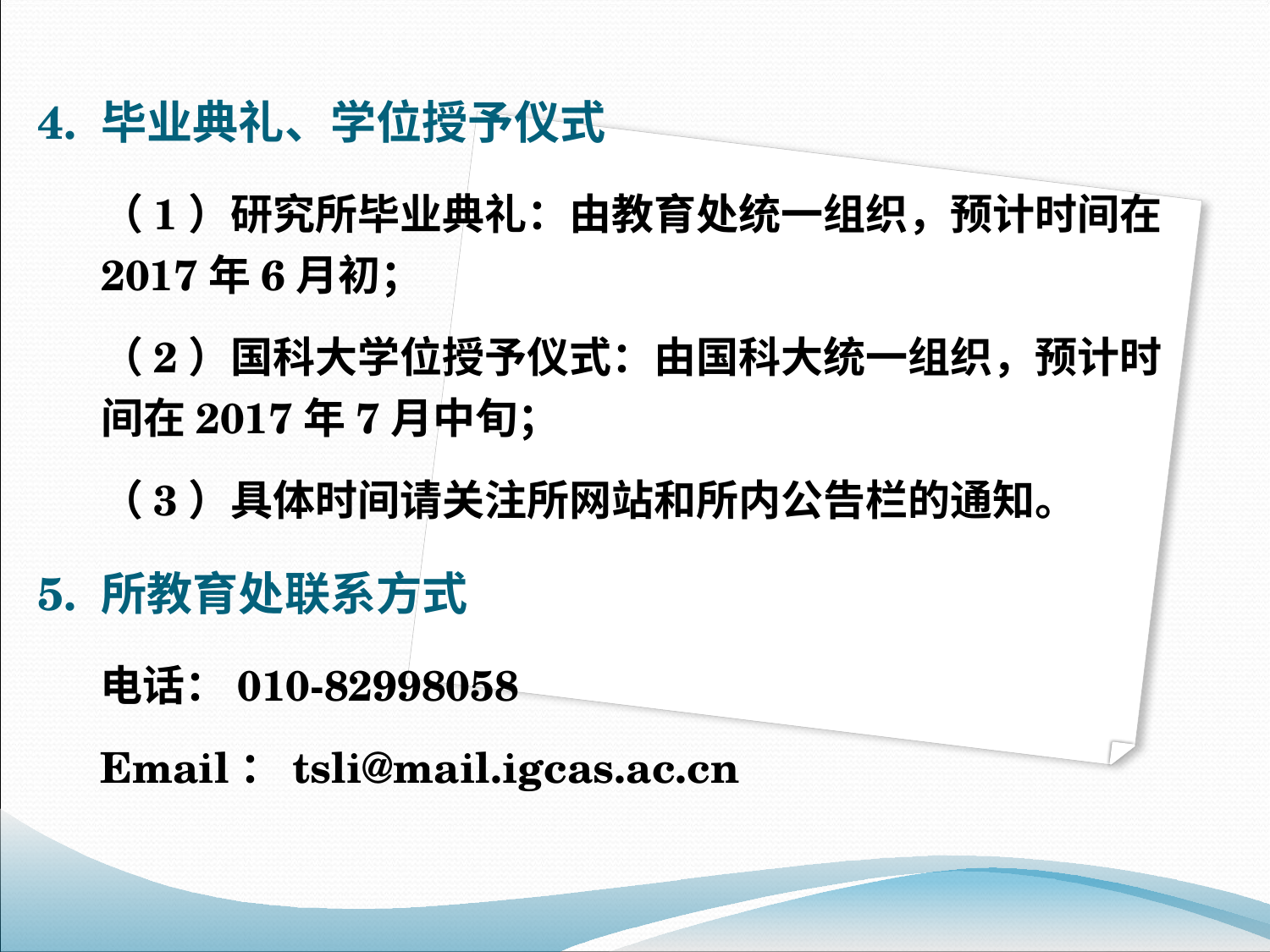

4. 毕业典礼、学位授予仪式
（1）研究所毕业典礼：由教育处统一组织，预计时间在2017年6月初；
（2）国科大学位授予仪式：由国科大统一组织，预计时间在2017年7月中旬；
（3）具体时间请关注所网站和所内公告栏的通知。
5. 所教育处联系方式
电话：010-82998058
Email：tsli@mail.igcas.ac.cn